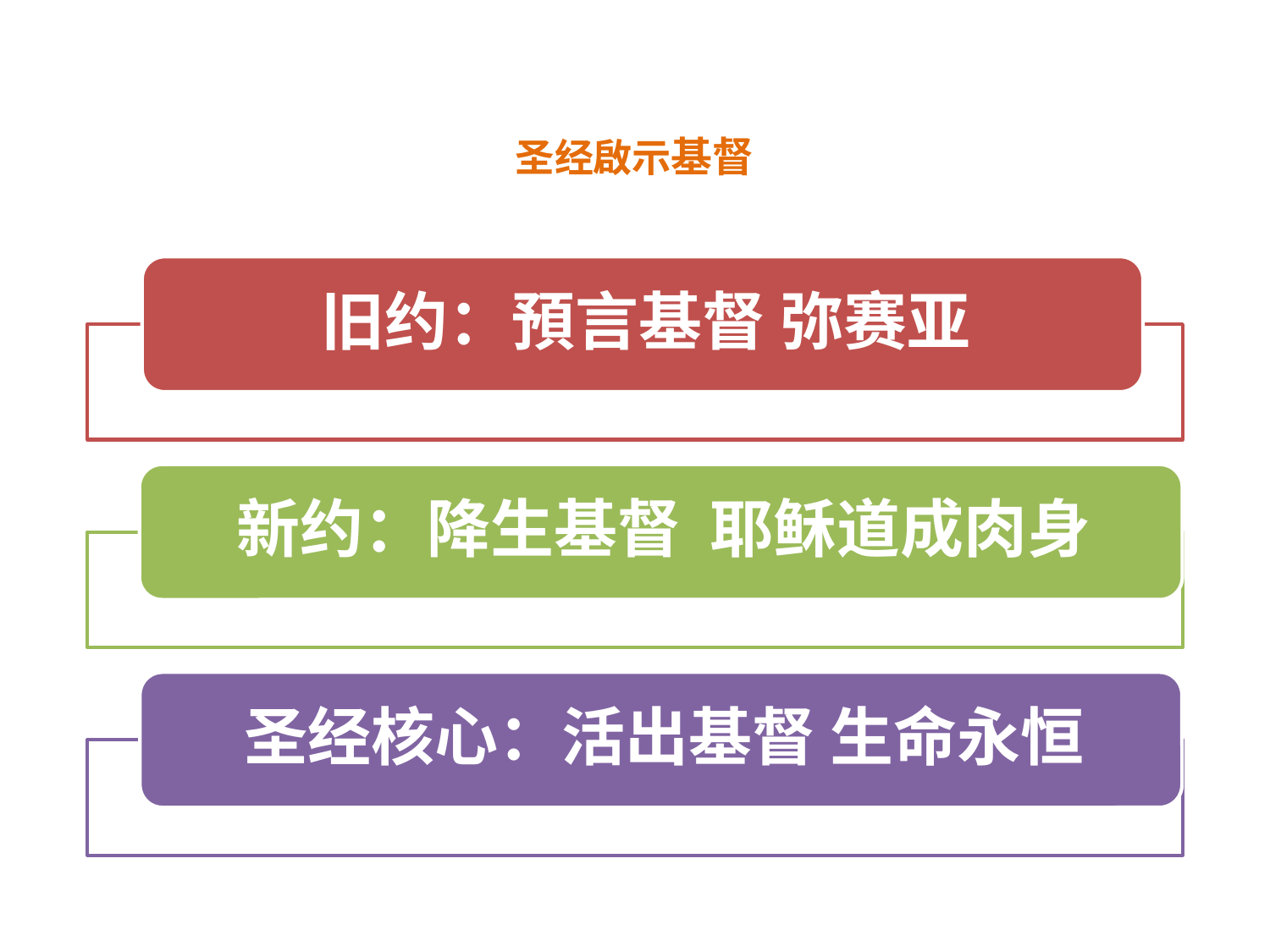

# 圣经啟示基督
旧约：預言基督 弥赛亚
新约：降生基督  耶稣道成肉身
圣经核心：活出基督 生命永恒